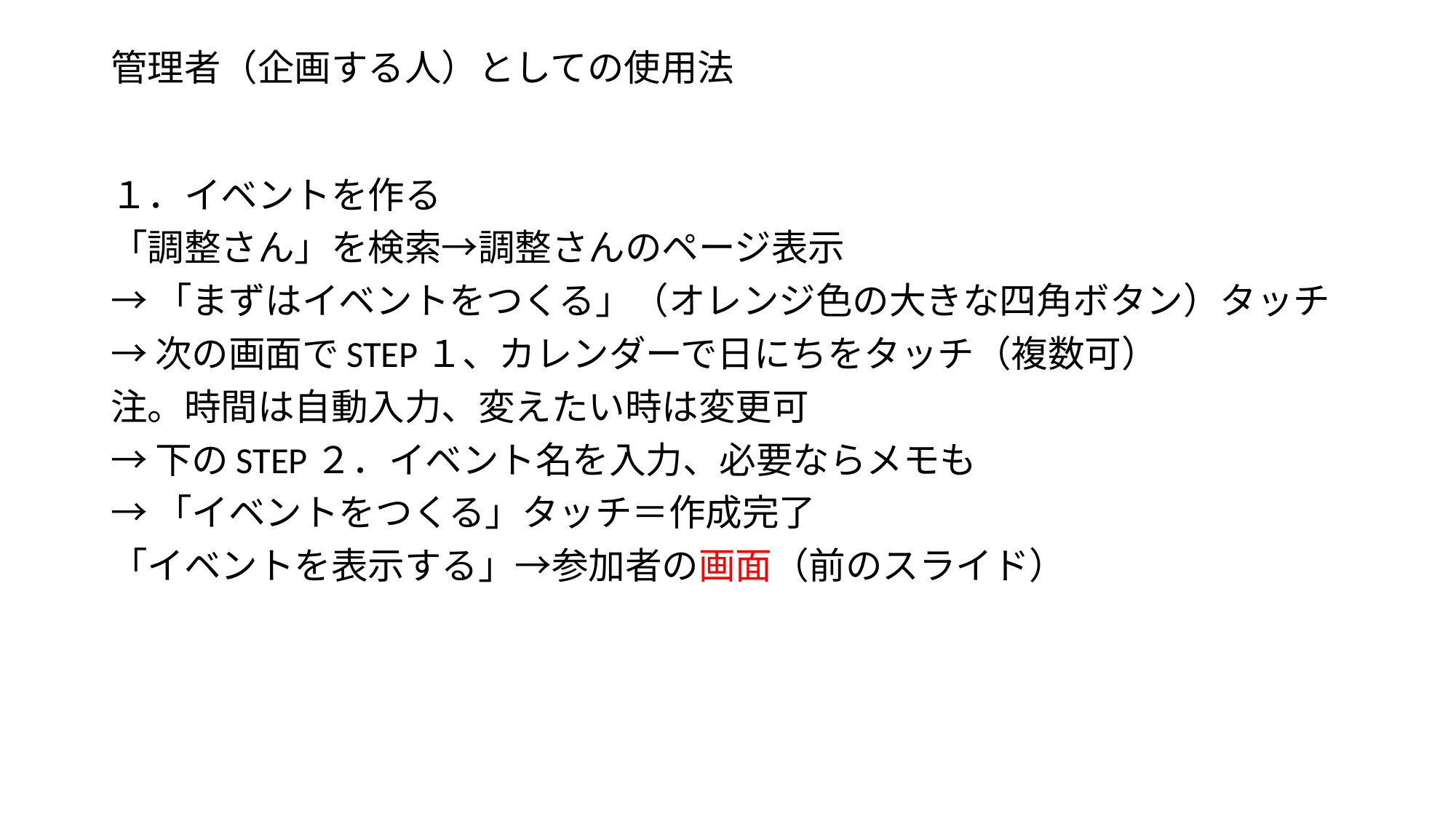

# 管理者（企画する人）としての使用法
１．イベントを作る
「調整さん」を検索→調整さんのページ表示
→「まずはイベントをつくる」（オレンジ色の大きな四角ボタン）タッチ
→次の画面でSTEP１、カレンダーで日にちをタッチ（複数可）
注。時間は自動入力、変えたい時は変更可
→下のSTEP２．イベント名を入力、必要ならメモも
→「イベントをつくる」タッチ＝作成完了
「イベントを表示する」→参加者の画面（前のスライド）